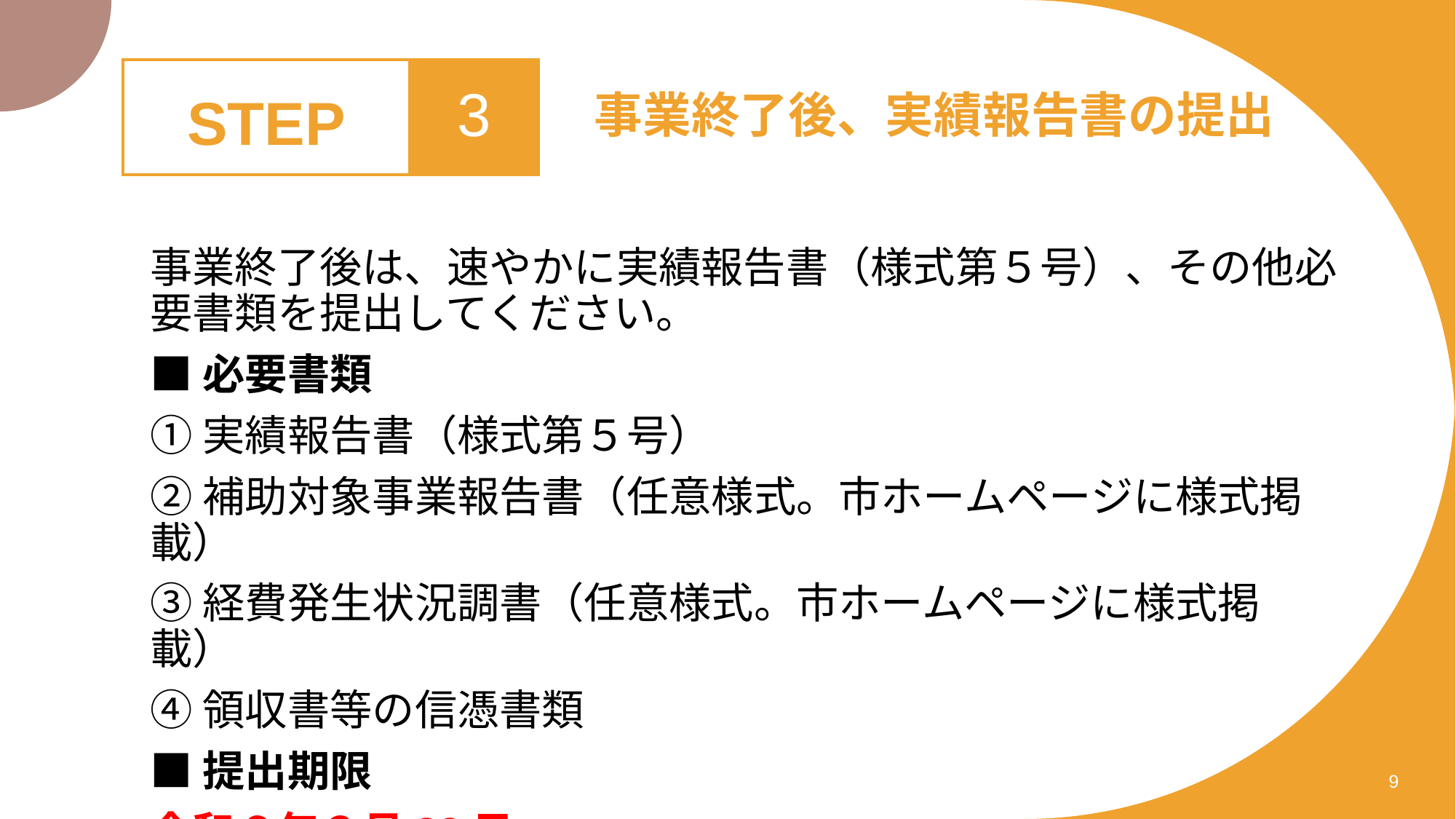

3
事業終了後、実績報告書の提出
事業終了後は、速やかに実績報告書（様式第５号）、その他必要書類を提出してください。
■必要書類
①実績報告書（様式第５号）
②補助対象事業報告書（任意様式。市ホームページに様式掲載）
③経費発生状況調書（任意様式。市ホームページに様式掲載）
④領収書等の信憑書類
■提出期限
令和６年２月29日　※２月中旬～下旬にイベントを実施する場合は提出期限についてご相談ください
9